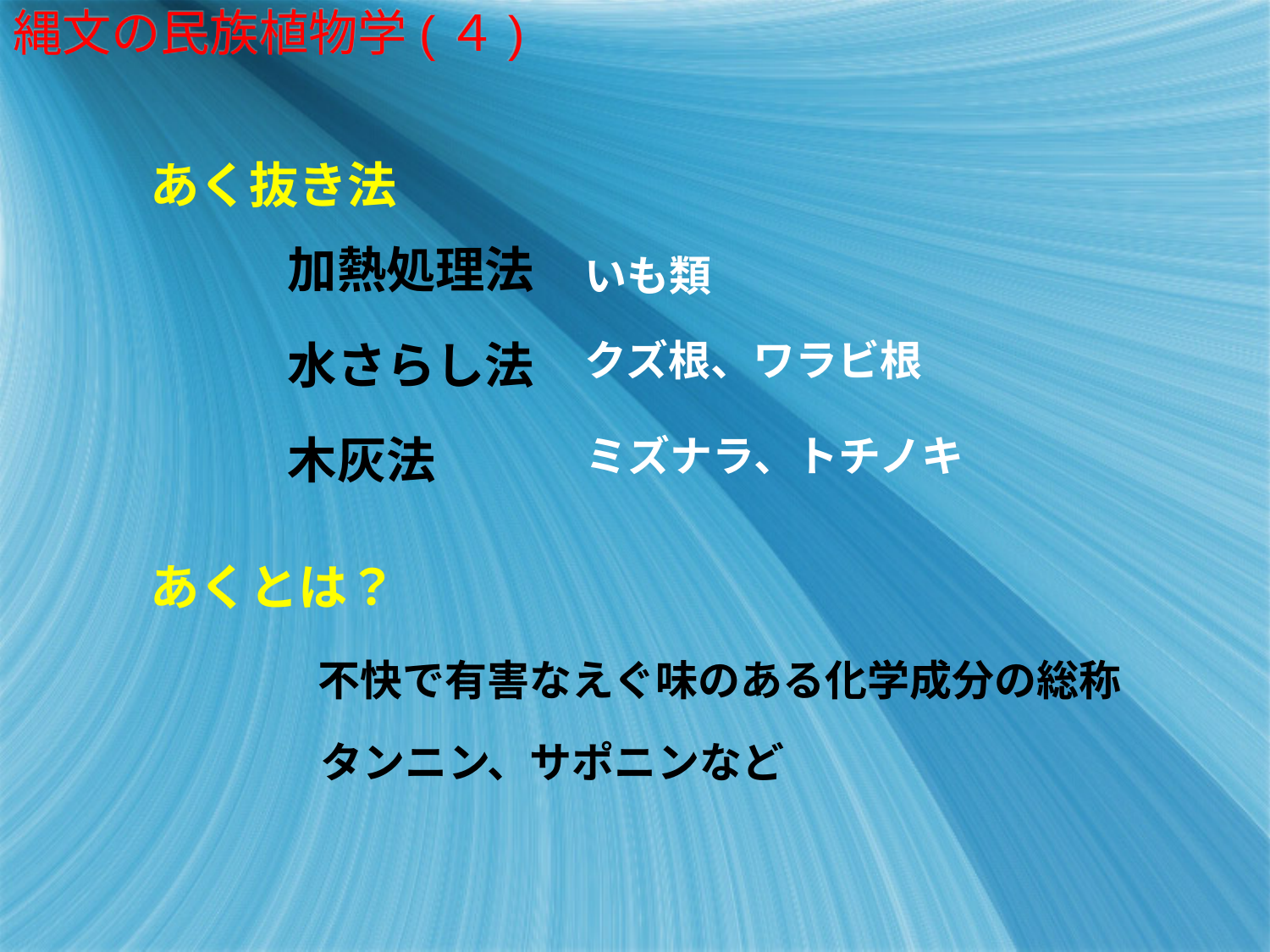

# 縄文の民族植物学(４)
あく抜き法
加熱処理法
いも類
水さらし法
クズ根、ワラビ根
木灰法
ミズナラ、トチノキ
あくとは？
不快で有害なえぐ味のある化学成分の総称
タンニン、サポニンなど